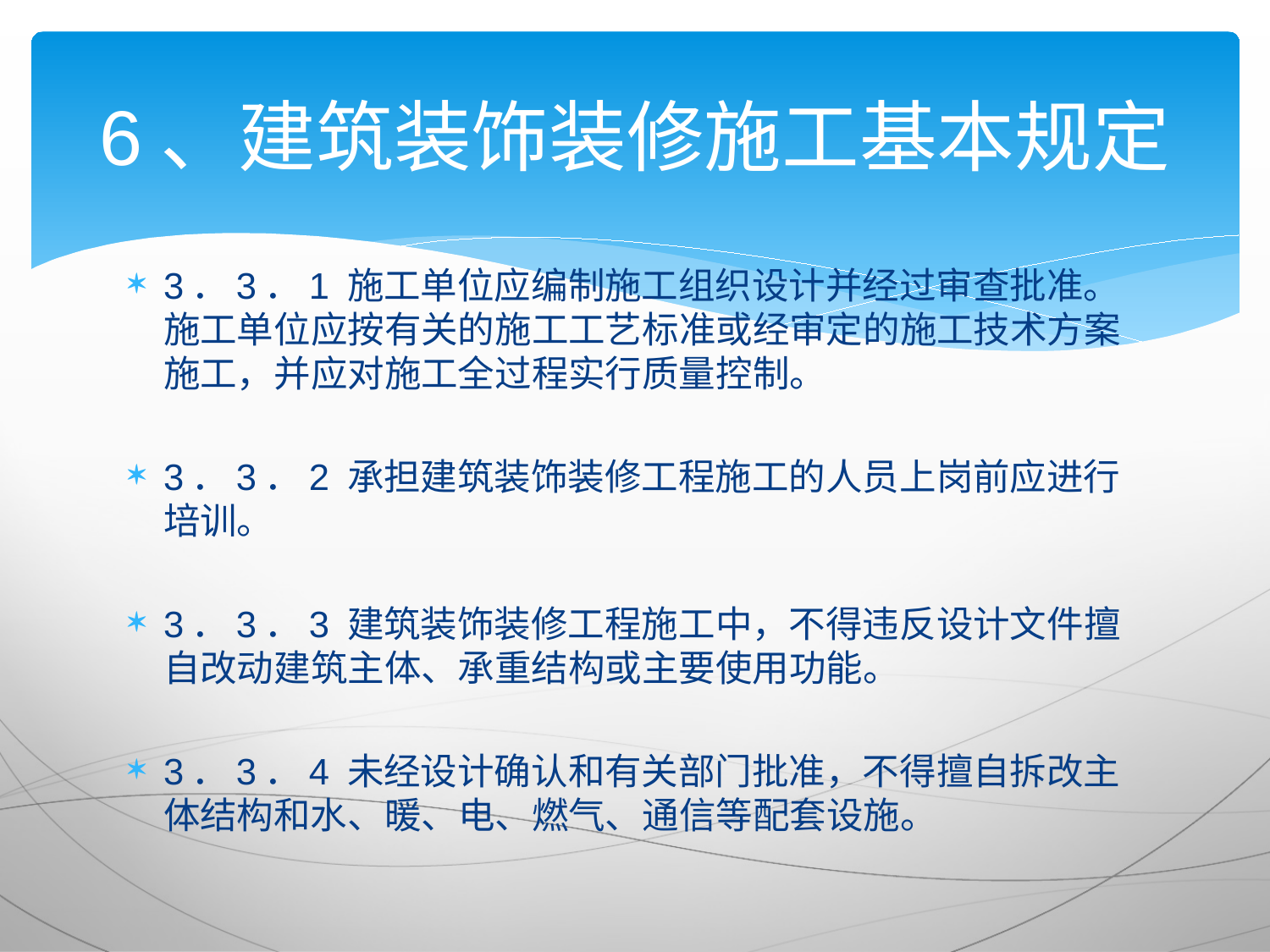

# 6、建筑装饰装修施工基本规定
3．3．1 施工单位应编制施工组织设计并经过审查批准。施工单位应按有关的施工工艺标准或经审定的施工技术方案施工，并应对施工全过程实行质量控制。

3．3．2 承担建筑装饰装修工程施工的人员上岗前应进行培训。

3．3．3 建筑装饰装修工程施工中，不得违反设计文件擅自改动建筑主体、承重结构或主要使用功能。

3．3．4 未经设计确认和有关部门批准，不得擅自拆改主体结构和水、暖、电、燃气、通信等配套设施。